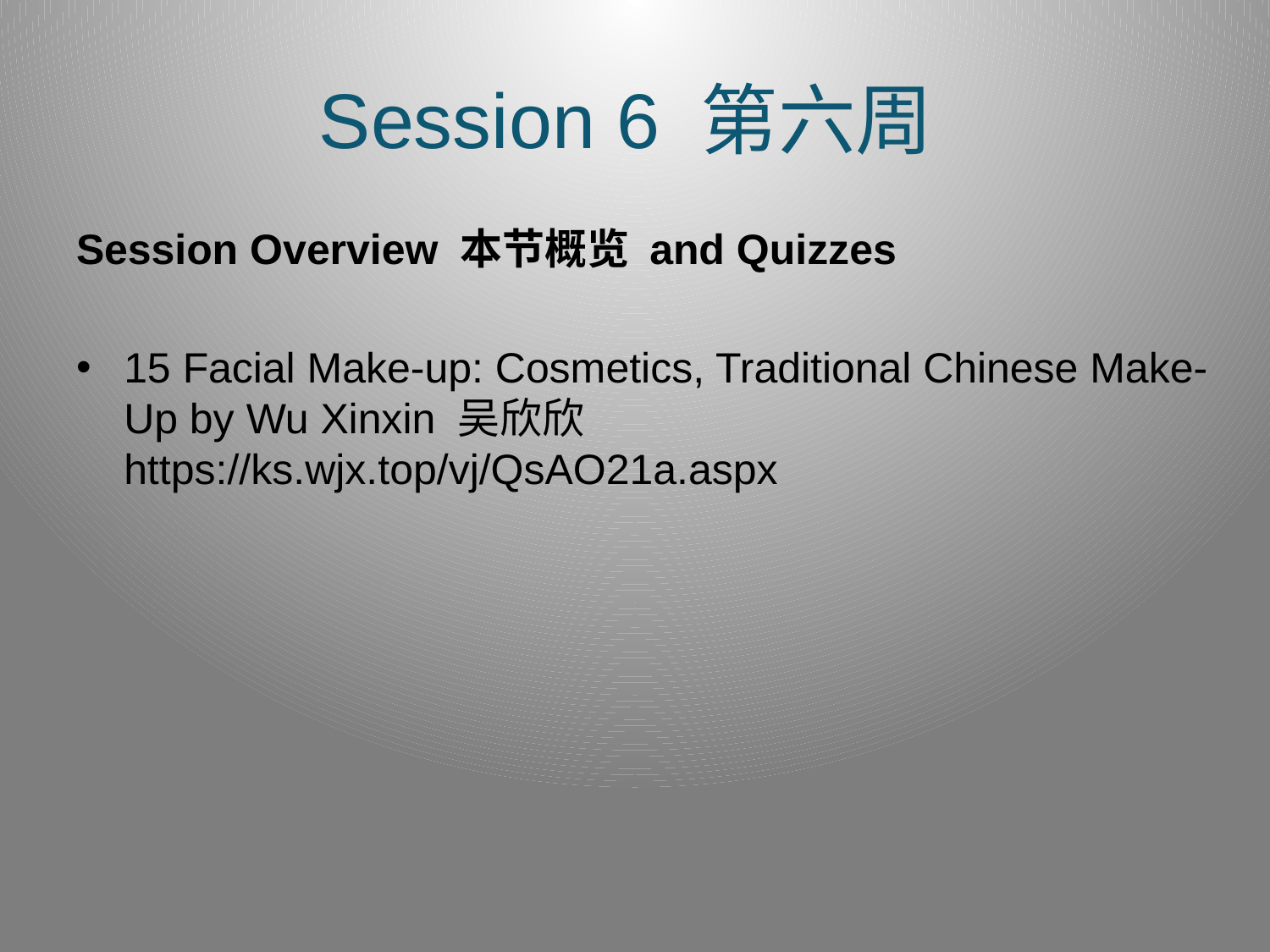

# Session 6 第六周
Session Overview 本节概览 and Quizzes

15 Facial Make-up: Cosmetics, Traditional Chinese Make-Up by Wu Xinxin 吴欣欣 https://ks.wjx.top/vj/QsAO21a.aspx